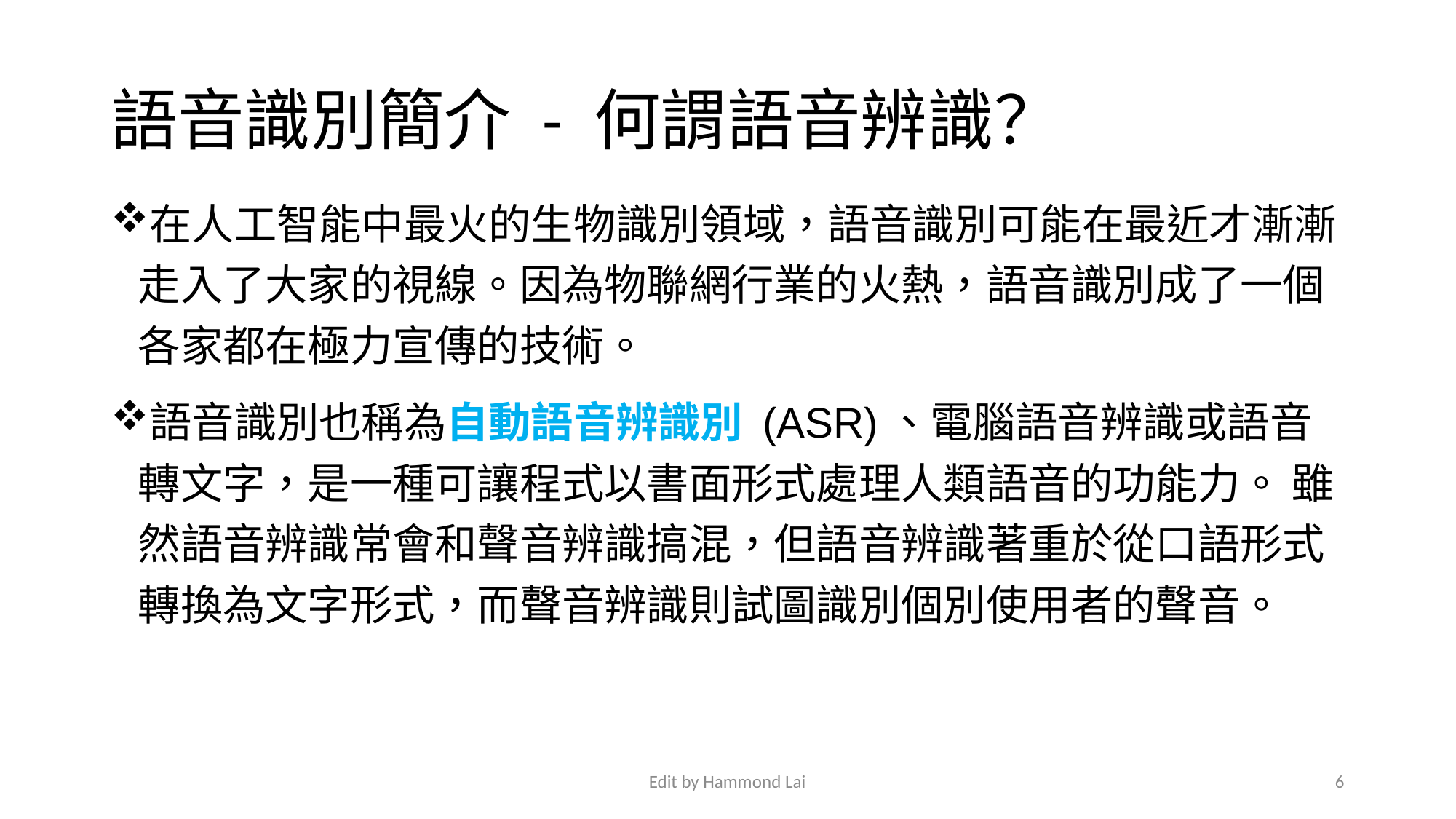

# 語音識別簡介 - 何謂語音辨識？
在人工智能中最火的生物識別領域，語音識別可能在最近才漸漸走入了大家的視線。因為物聯網行業的火熱，語音識別成了一個各家都在極力宣傳的技術。
語音識別也稱為自動語音辨識別 (ASR)、電腦語音辨識或語音轉文字，是一種可讓程式以書面形式處理人類語音的功能力。 雖然語音辨識常會和聲音辨識搞混，但語音辨識著重於從口語形式轉換為文字形式，而聲音辨識則試圖識別個別使用者的聲音。
Edit by Hammond Lai
6